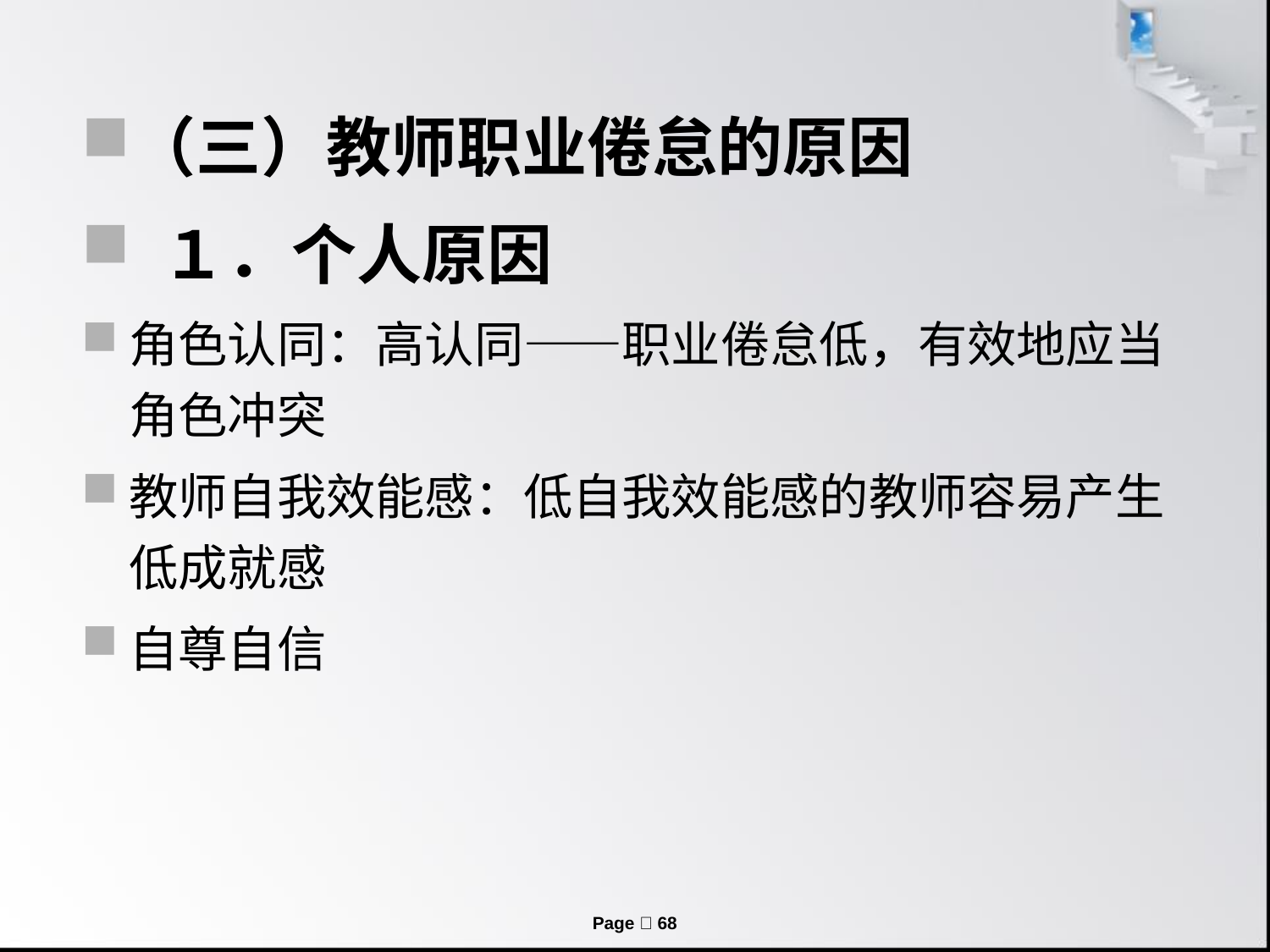

（三）教师职业倦怠的原因
 １．个人原因
角色认同：高认同——职业倦怠低，有效地应当角色冲突
教师自我效能感：低自我效能感的教师容易产生低成就感
自尊自信